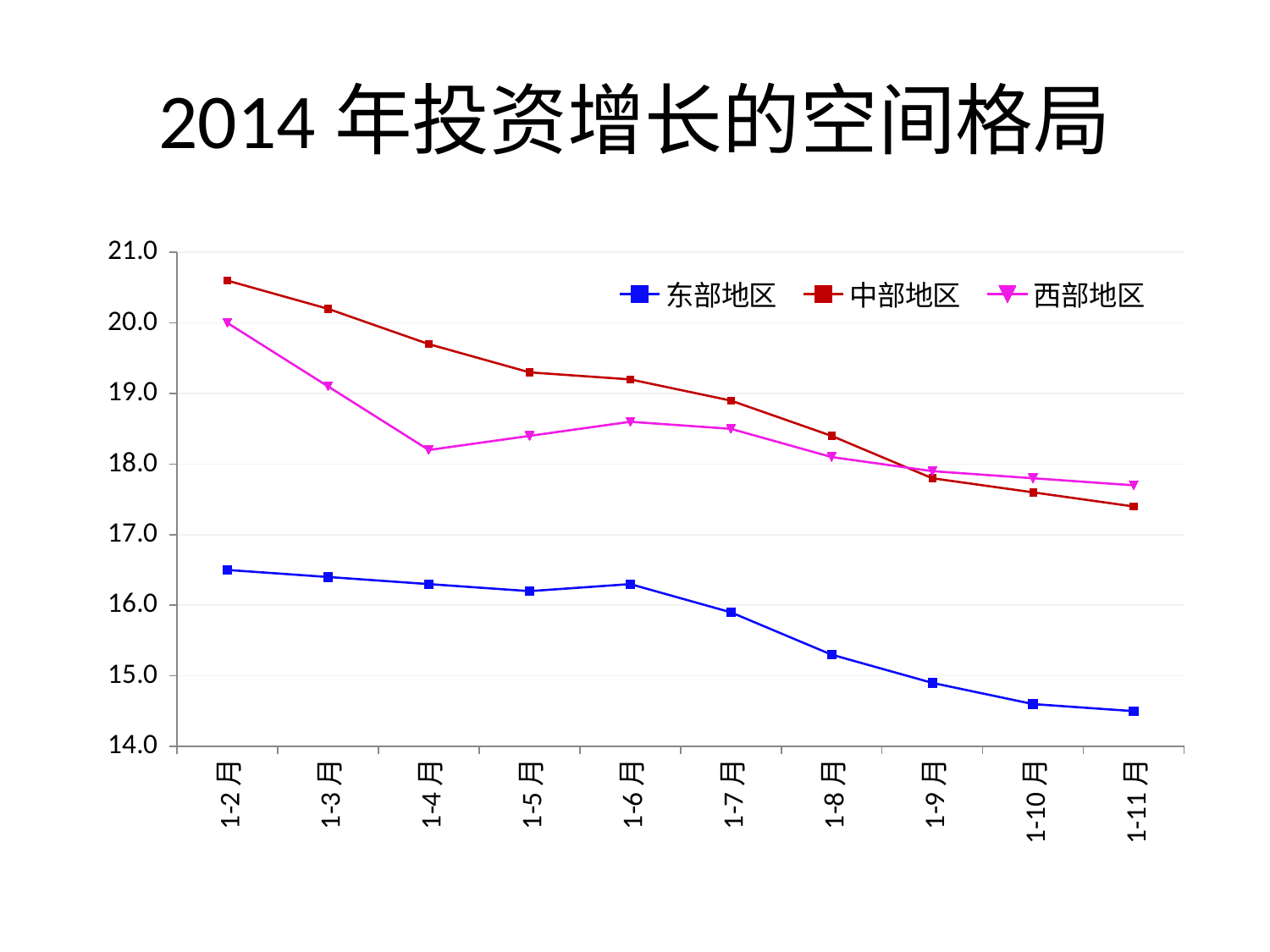

# 2014年投资增长的空间格局

### Chart

| Category | 东部地区 | 中部地区 | 西部地区 |
|---|---|---|---|
| 1-2月 | 16.5 | 20.6 | 20.0 |
| 1-3月 | 16.4 | 20.2 | 19.1 |
| 1-4月 | 16.3 | 19.7 | 18.2 |
| 1-5月 | 16.2 | 19.3 | 18.4 |
| 1-6月 | 16.3 | 19.2 | 18.6 |
| 1-7月 | 15.9 | 18.9 | 18.5 |
| 1-8月 | 15.3 | 18.4 | 18.1 |
| 1-9月 | 14.9 | 17.8 | 17.9 |
| 1-10月 | 14.6 | 17.6 | 17.8 |
| 1-11月 | 14.5 | 17.4 | 17.7 |